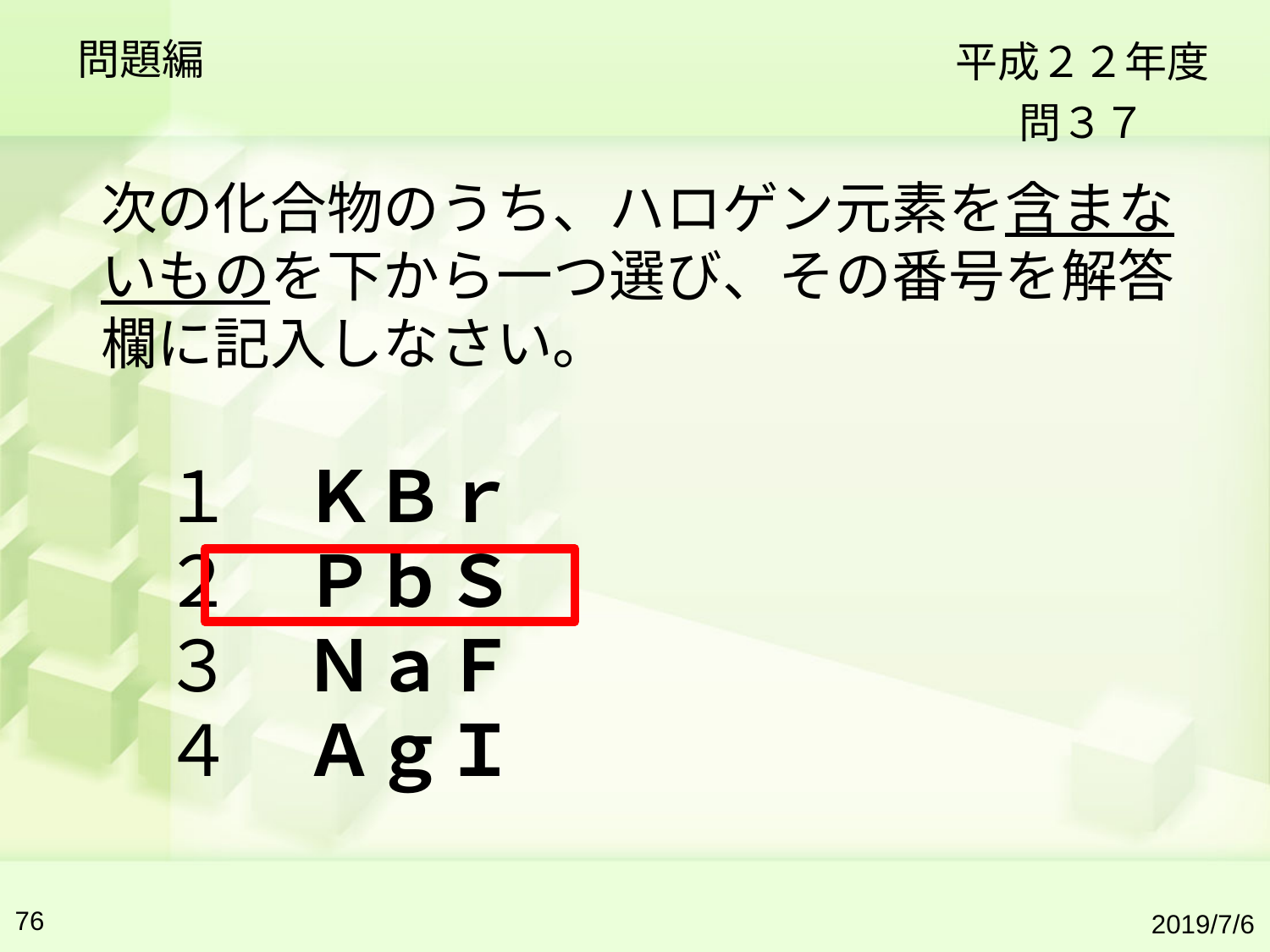

問題編
平成２２年度
問３７
次の化合物のうち、ハロゲン元素を含まないものを下から一つ選び、その番号を解答欄に記入しなさい。
１　ＫＢｒ
２　ＰｂＳ
３　ＮａＦ
４　ＡｇＩ

76
2019/7/6